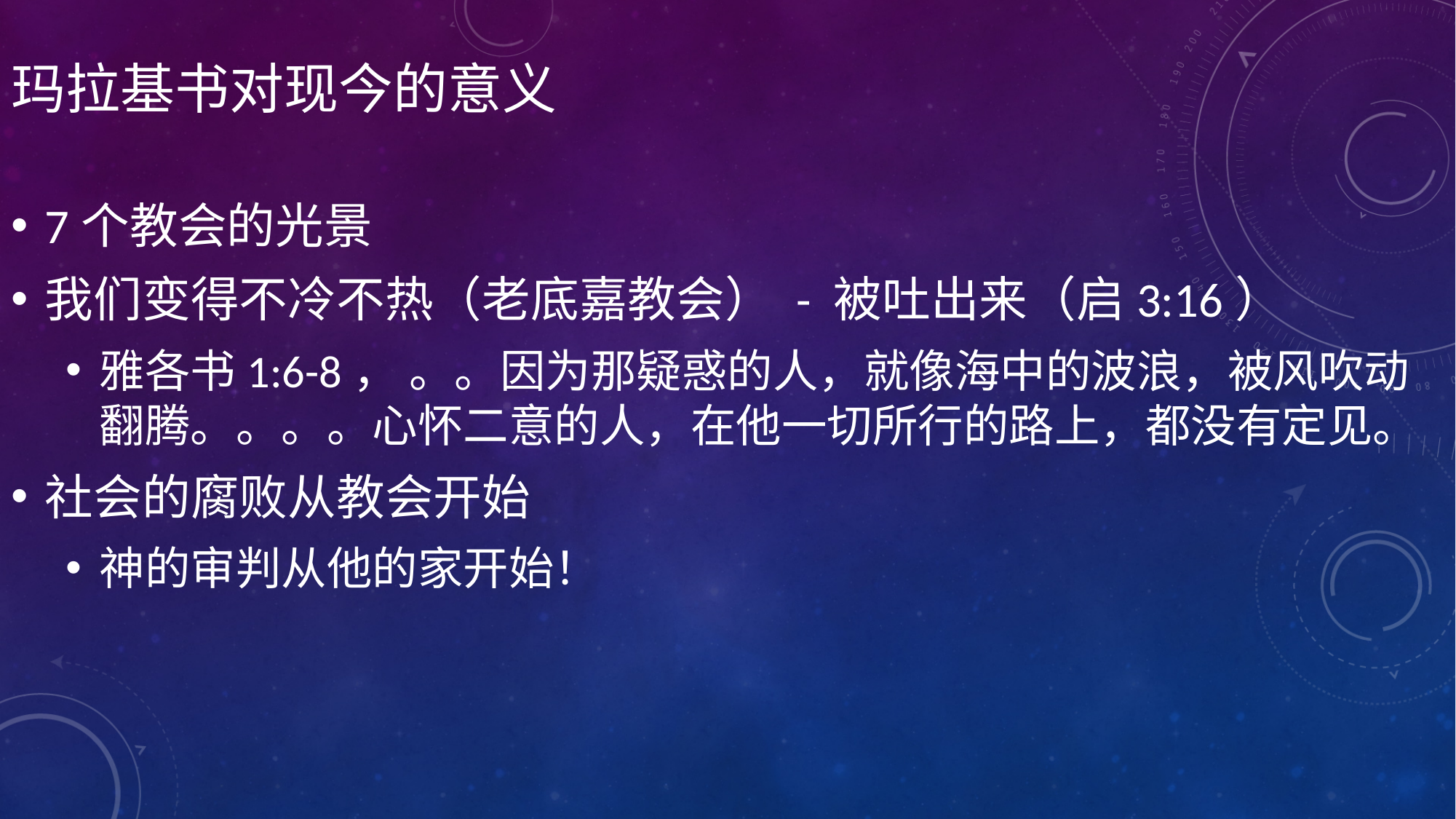

# 玛拉基书对现今的意义

7个教会的光景
我们变得不冷不热（老底嘉教会） - 被吐出来（启3:16）
雅各书1:6-8， 。。因为那疑惑的人，就像海中的波浪，被风吹动翻腾。。。。心怀二意的人，在他一切所行的路上，都没有定见。
社会的腐败从教会开始
神的审判从他的家开始！